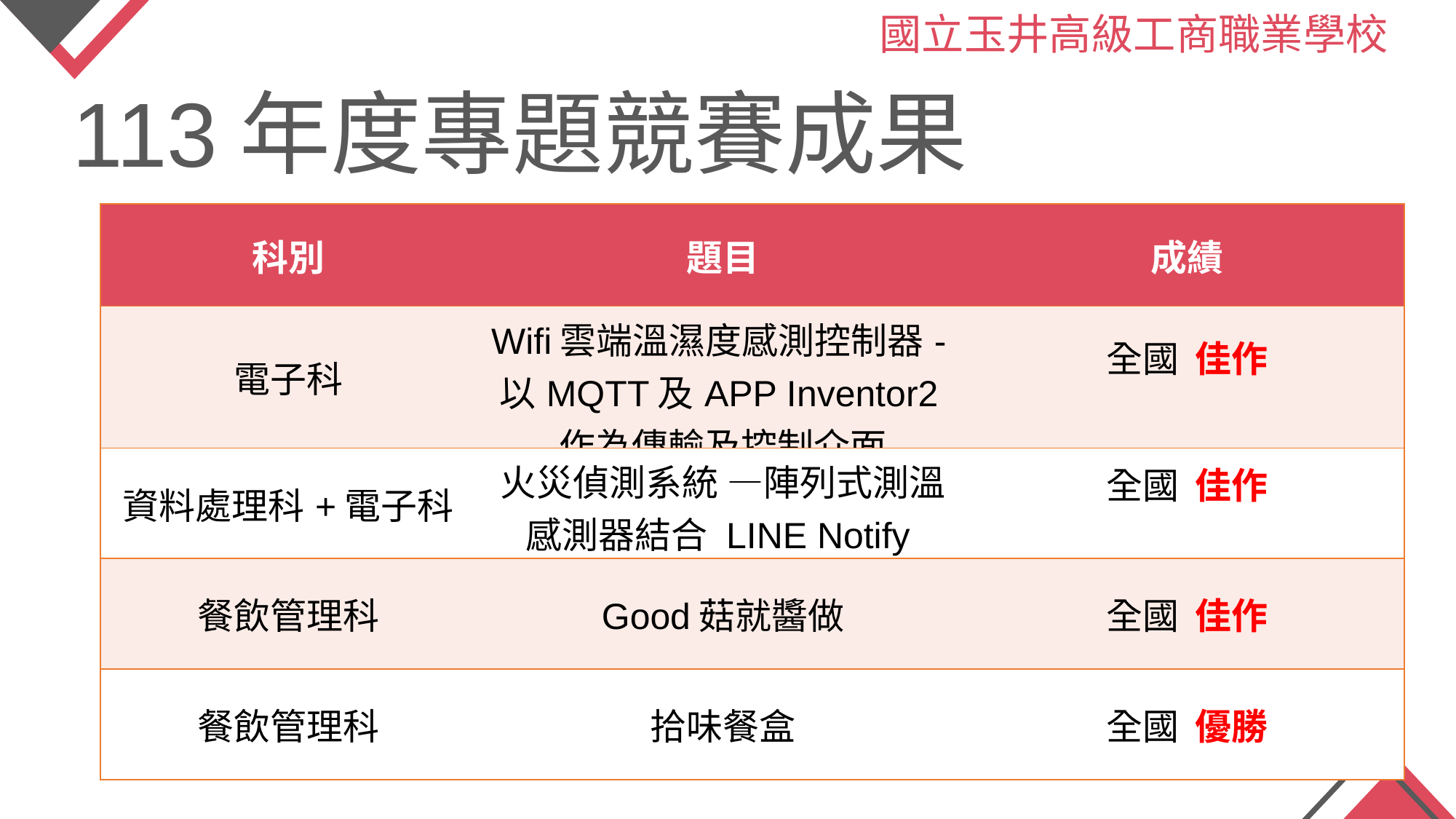

國立玉井高級工商職業學校
113年度專題競賽成果
| 科別 | 題目 | 成績 |
| --- | --- | --- |
| 電子科 | Wifi雲端溫濕度感測控制器-以MQTT及APP Inventor2作為傳輸及控制介面 | 全國 佳作 |
| 資料處理科+電子科 | 火災偵測系統 —陣列式測溫感測器結合 LINE Notify | 全國 佳作 |
| 餐飲管理科 | Good菇就醬做 | 全國 佳作 |
| 餐飲管理科 | 拾味餐盒 | 全國 優勝 |